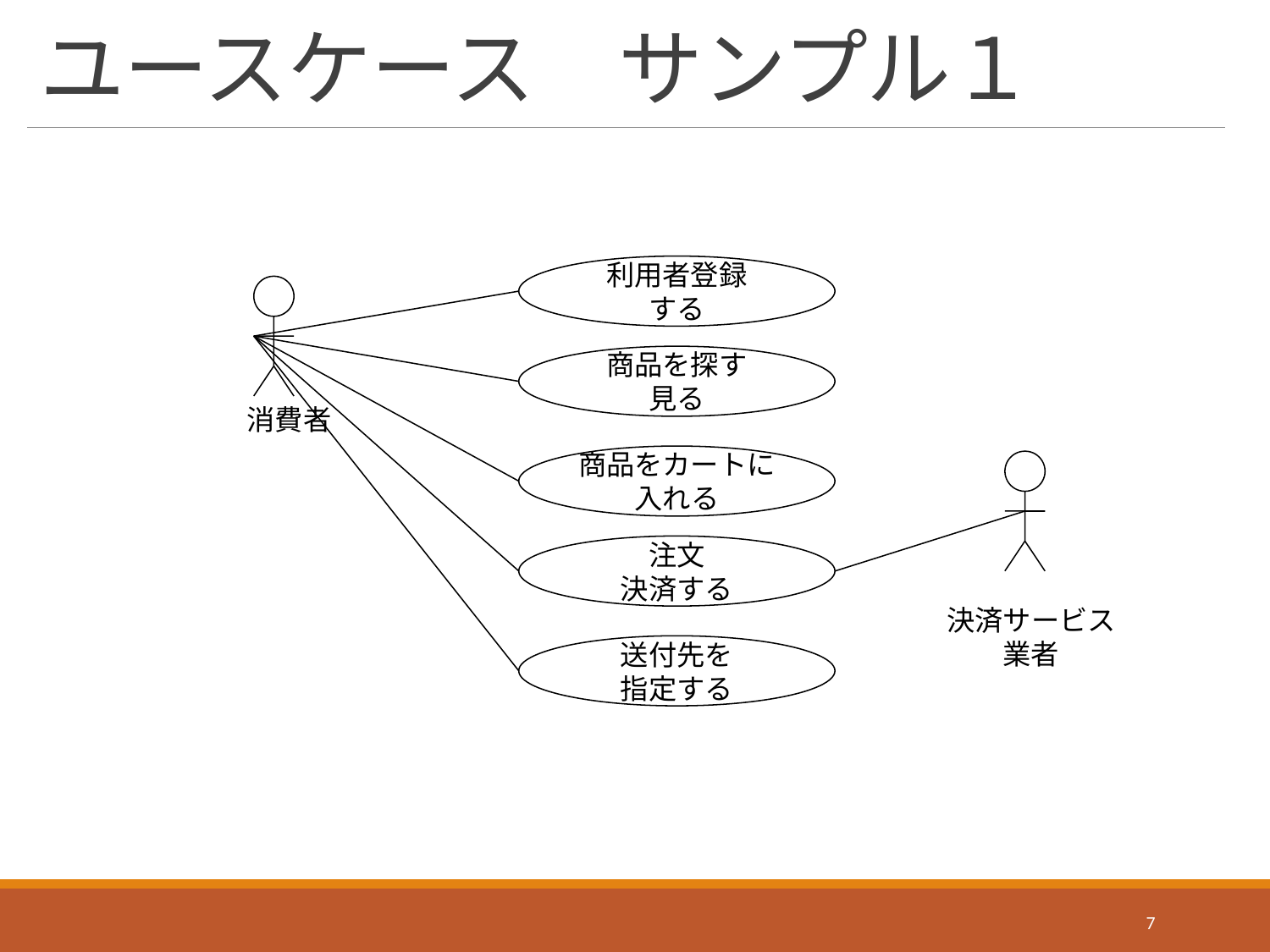

# ユースケース　サンプル１
利用者登録
する

商品を探す
見る
消費者
商品をカートに
入れる

注文
決済する
決済サービス
業者
送付先を
指定する
7